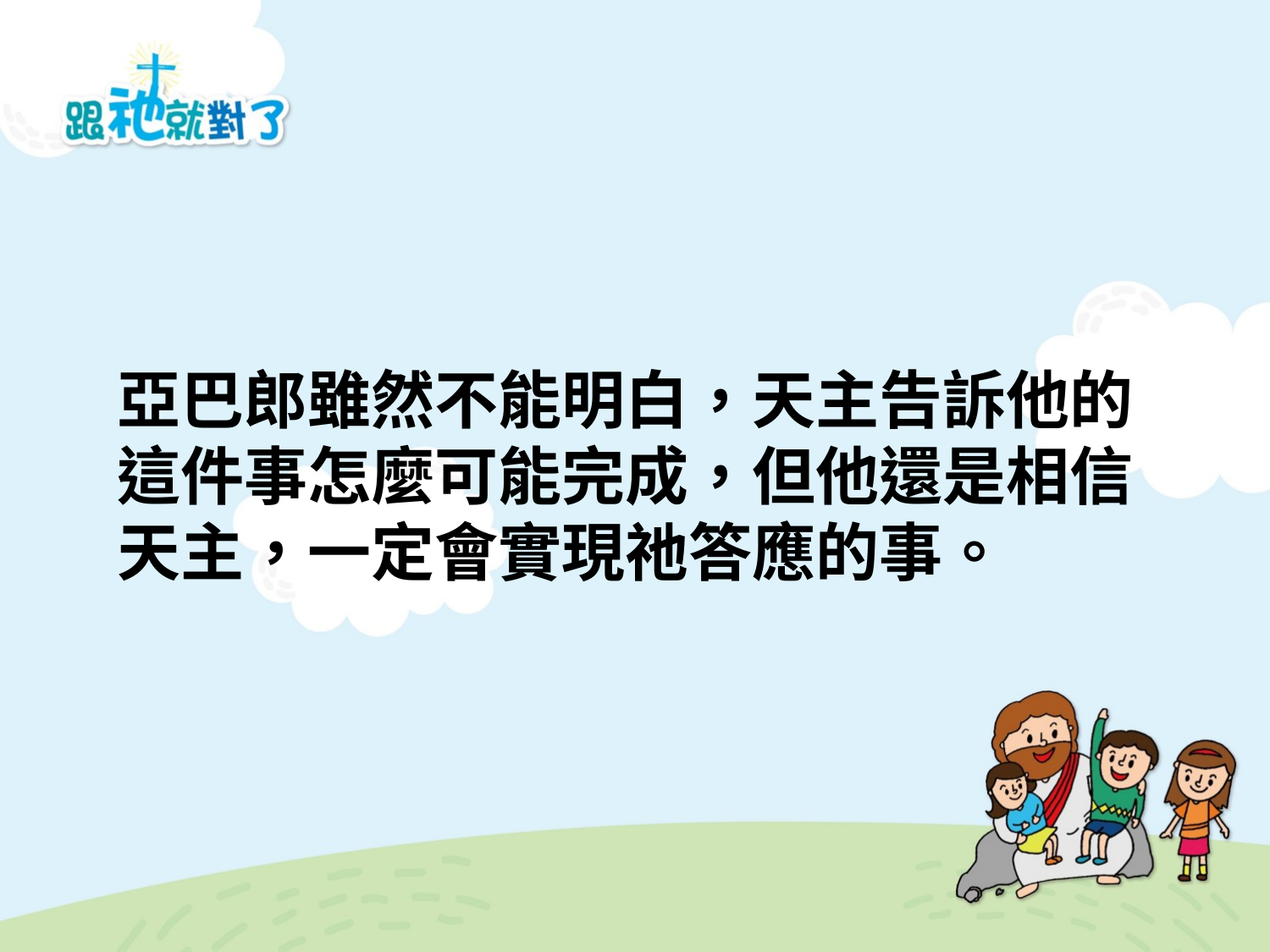

亞巴郎雖然不能明白，天主告訴他的這件事怎麼可能完成，但他還是相信天主，一定會實現祂答應的事。